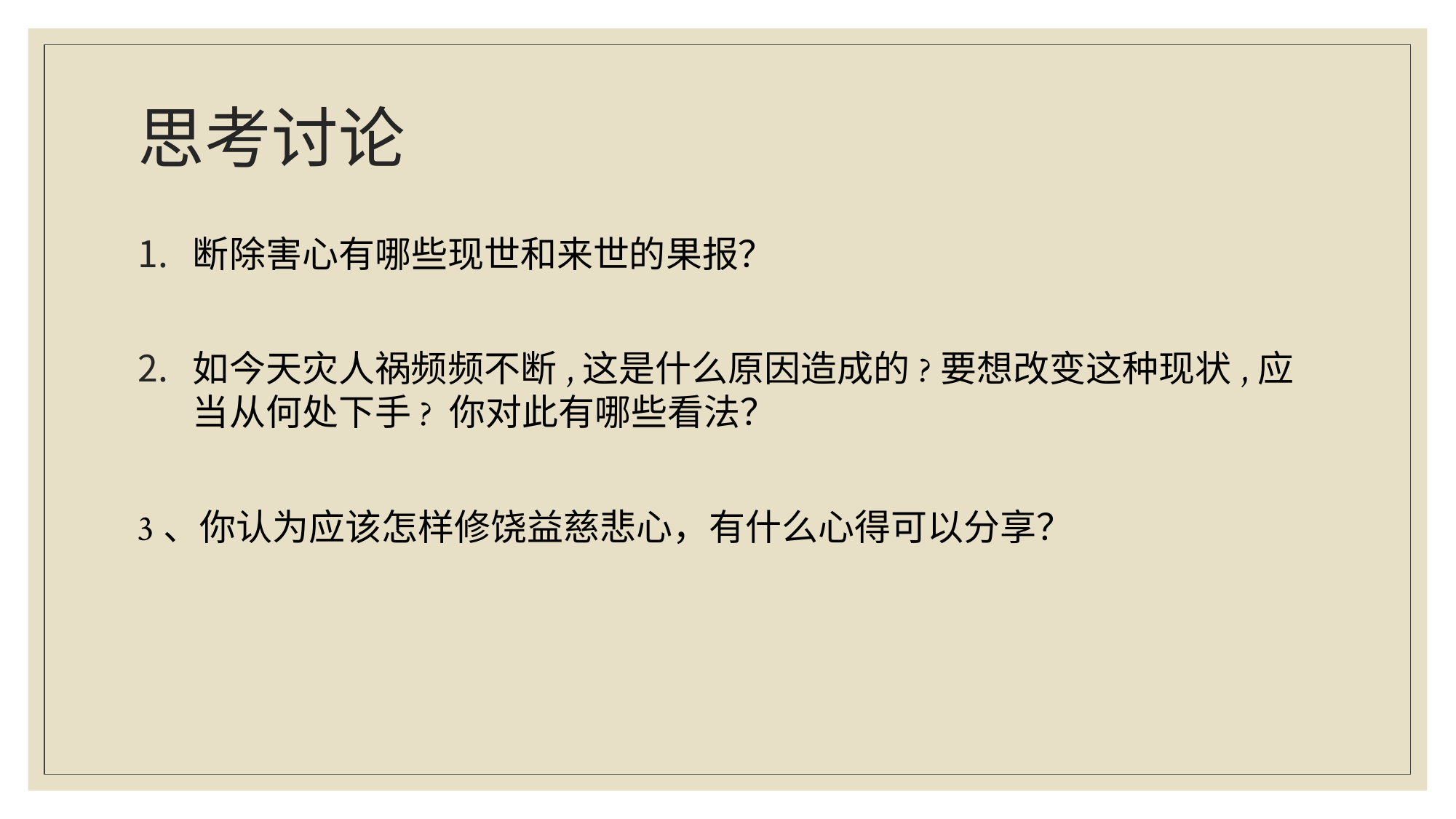

# 思考讨论
断除害心有哪些现世和来世的果报？

如今天灾人祸频频不断,这是什么原因造成的?要想改变这种现状,应当从何处下手? 你对此有哪些看法？

3、你认为应该怎样修饶益慈悲心，有什么心得可以分享？